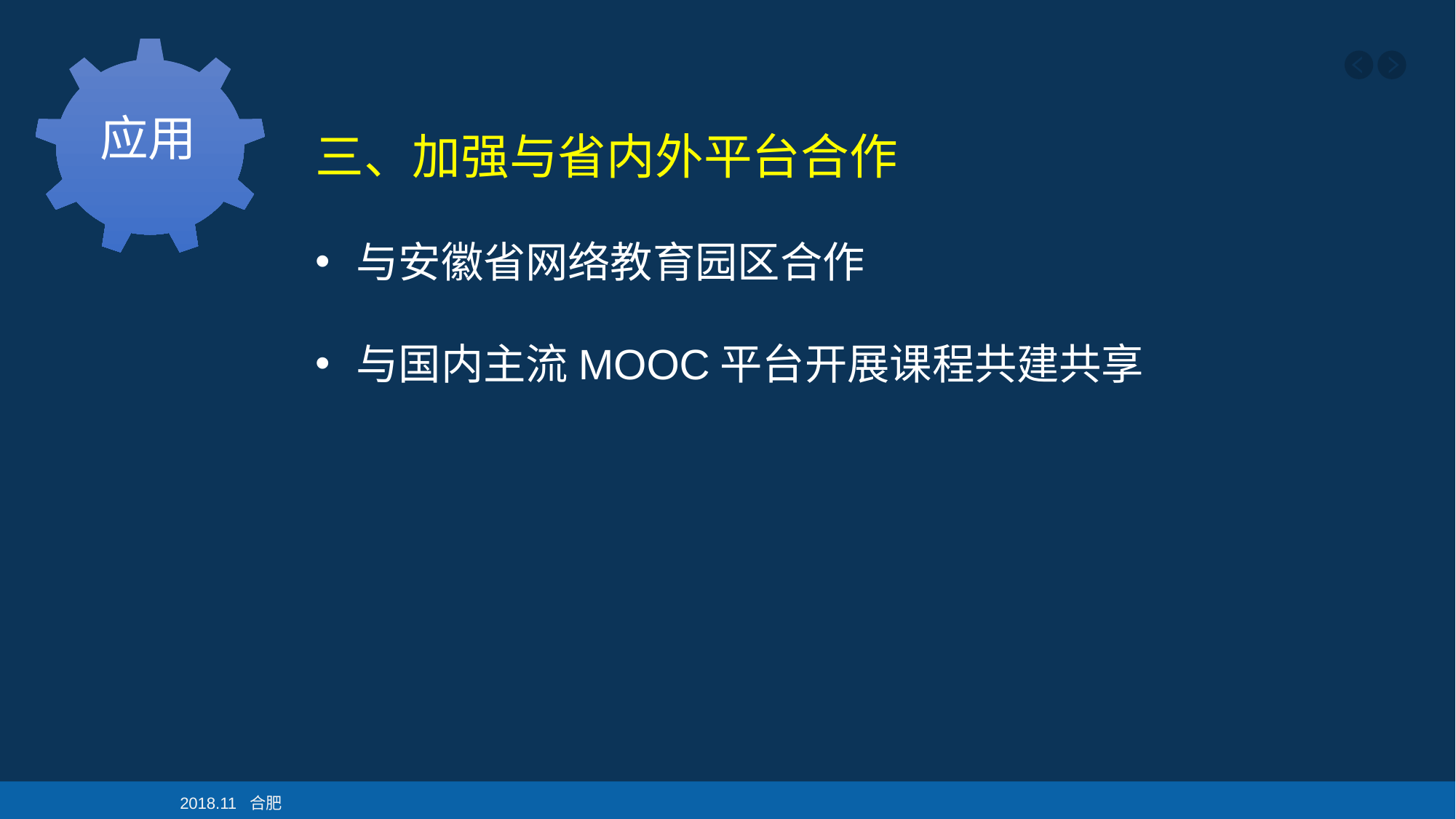

应用
三、加强与省内外平台合作
与安徽省网络教育园区合作

与国内主流MOOC平台开展课程共建共享